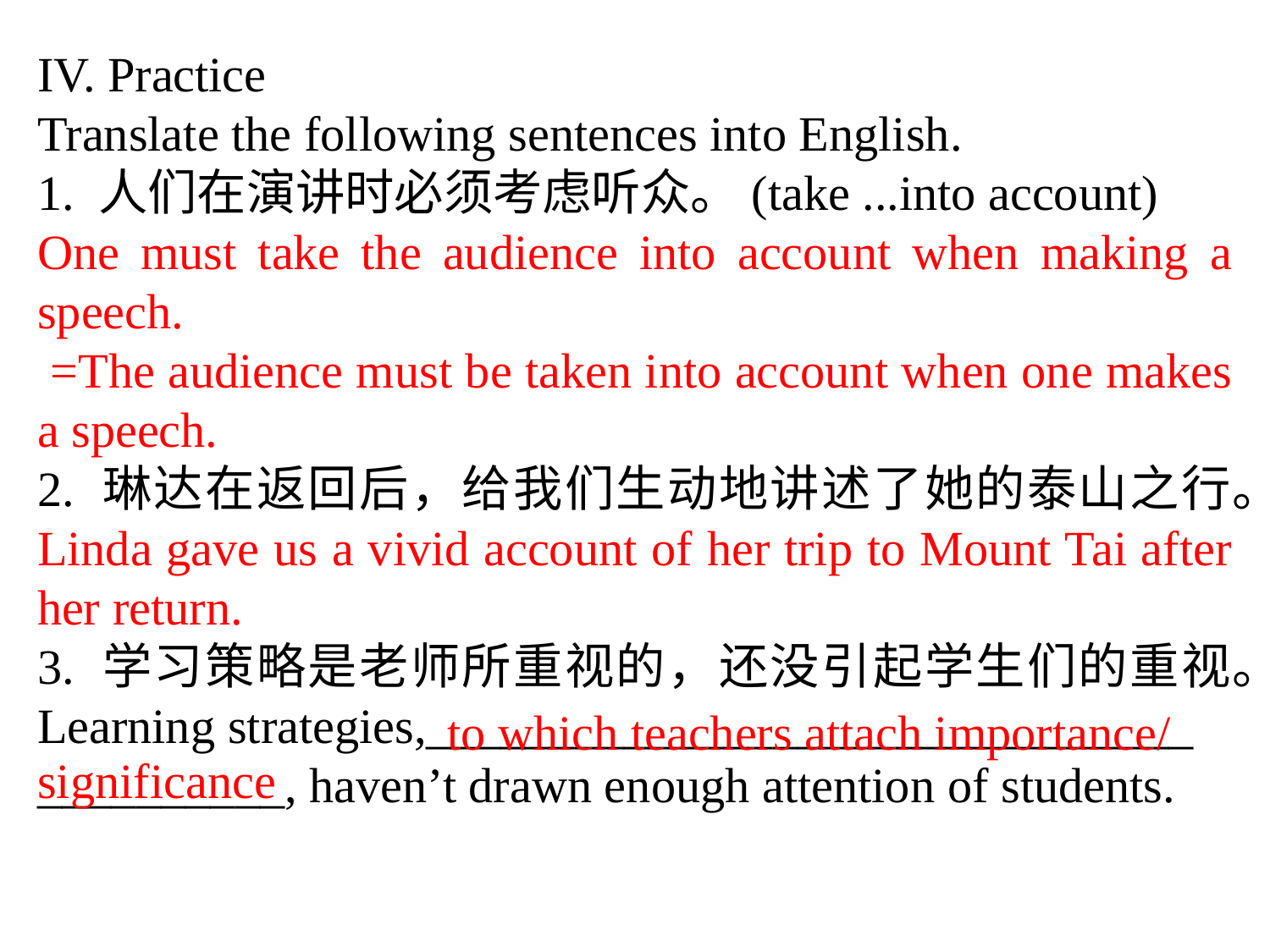

IV. Practice
Translate the following sentences into English.
1. 人们在演讲时必须考虑听众。(take ...into account)
One must take the audience into account when making a speech.
 =The audience must be taken into account when one makes a speech.
2. 琳达在返回后，给我们生动地讲述了她的泰山之行。
Linda gave us a vivid account of her trip to Mount Tai after her return.
3. 学习策略是老师所重视的，还没引起学生们的重视。Learning strategies,_______________________________
__________, haven’t drawn enough attention of students.
to which teachers attach importance/
significance